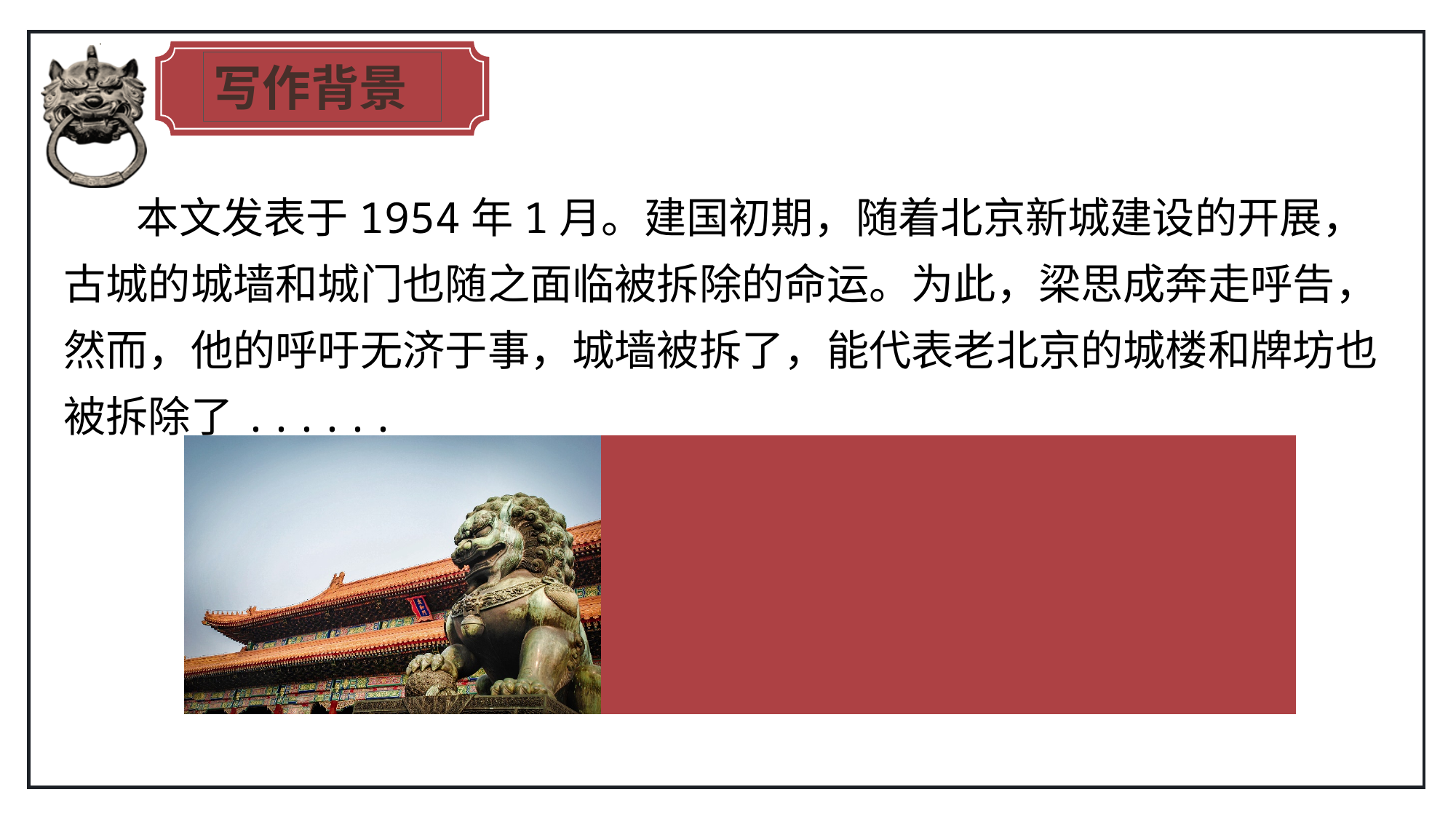

写作背景
本文发表于1954年1月。建国初期，随着北京新城建设的开展，古城的城墙和城门也随之面临被拆除的命运。为此，梁思成奔走呼告，然而，他的呼吁无济于事，城墙被拆了，能代表老北京的城楼和牌坊也被拆除了......